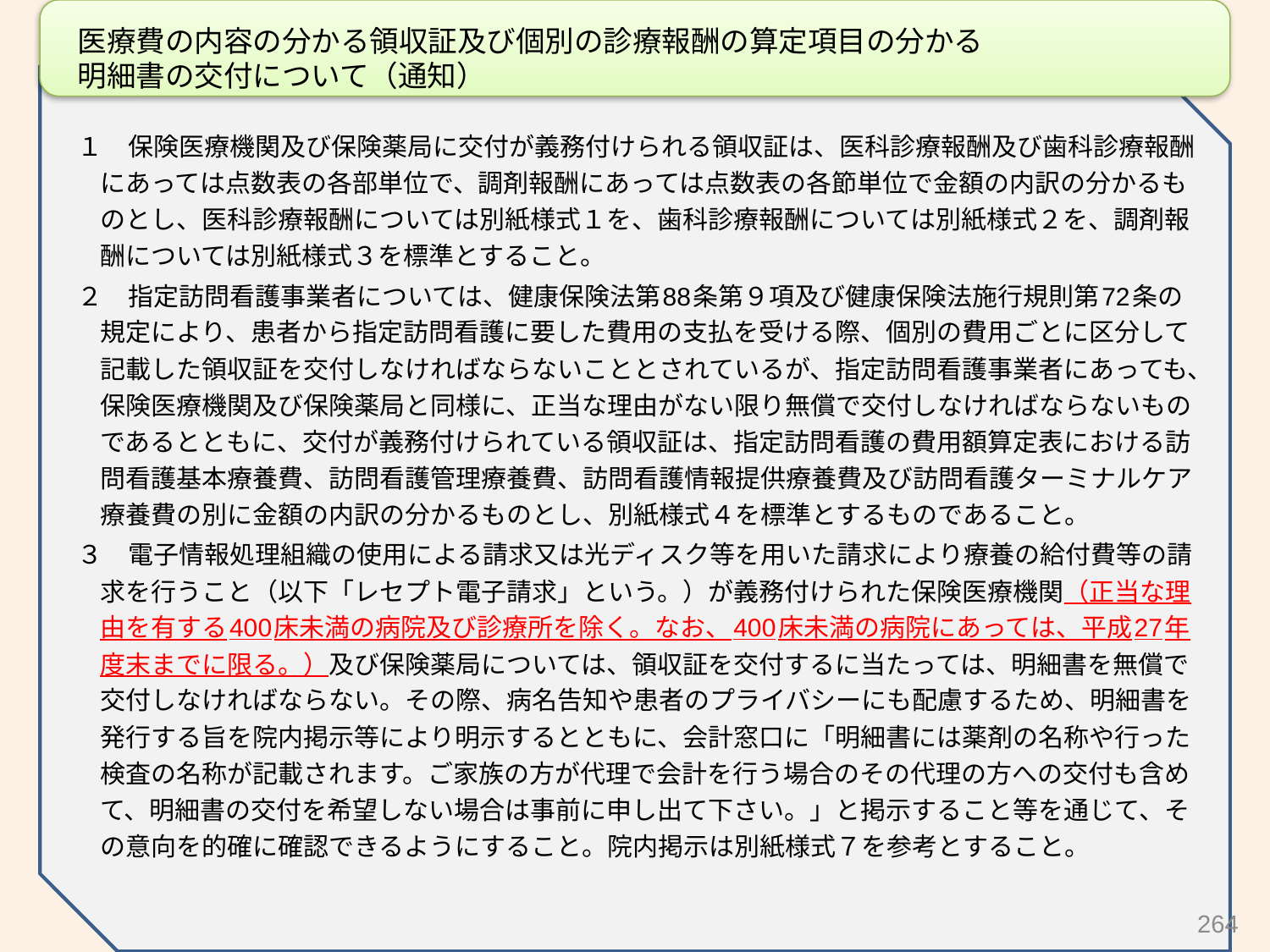

医療費の内容の分かる領収証及び個別の診療報酬の算定項目の分かる
明細書の交付について（通知）

１　保険医療機関及び保険薬局に交付が義務付けられる領収証は、医科診療報酬及び歯科診療報酬にあっては点数表の各部単位で、調剤報酬にあっては点数表の各節単位で金額の内訳の分かるものとし、医科診療報酬については別紙様式１を、歯科診療報酬については別紙様式２を、調剤報酬については別紙様式３を標準とすること。
２　指定訪問看護事業者については、健康保険法第88条第９項及び健康保険法施行規則第72条の規定により、患者から指定訪問看護に要した費用の支払を受ける際、個別の費用ごとに区分して記載した領収証を交付しなければならないこととされているが、指定訪問看護事業者にあっても、保険医療機関及び保険薬局と同様に、正当な理由がない限り無償で交付しなければならないものであるとともに、交付が義務付けられている領収証は、指定訪問看護の費用額算定表における訪問看護基本療養費、訪問看護管理療養費、訪問看護情報提供療養費及び訪問看護ターミナルケア療養費の別に金額の内訳の分かるものとし、別紙様式４を標準とするものであること。
３　電子情報処理組織の使用による請求又は光ディスク等を用いた請求により療養の給付費等の請求を行うこと（以下「レセプト電子請求」という。）が義務付けられた保険医療機関（正当な理由を有する400床未満の病院及び診療所を除く。なお、400床未満の病院にあっては、平成27年度末までに限る。）及び保険薬局については、領収証を交付するに当たっては、明細書を無償で交付しなければならない。その際、病名告知や患者のプライバシーにも配慮するため、明細書を発行する旨を院内掲示等により明示するとともに、会計窓口に「明細書には薬剤の名称や行った検査の名称が記載されます。ご家族の方が代理で会計を行う場合のその代理の方への交付も含めて、明細書の交付を希望しない場合は事前に申し出て下さい。」と掲示すること等を通じて、その意向を的確に確認できるようにすること。院内掲示は別紙様式７を参考とすること。

264